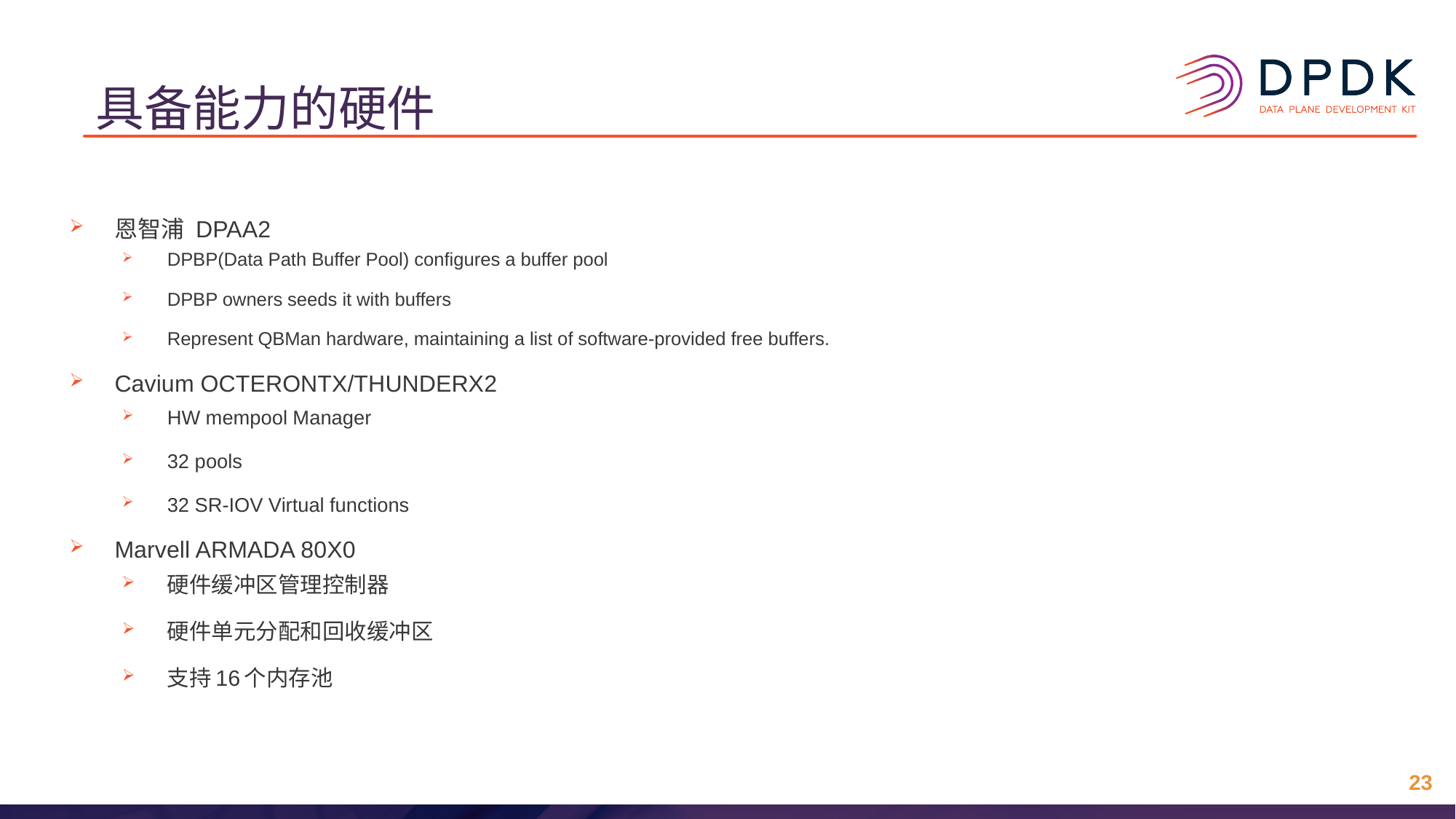

# 具备能力的硬件
恩智浦 DPAA2
DPBP(Data Path Buffer Pool) configures a buffer pool
DPBP owners seeds it with buffers
Represent QBMan hardware, maintaining a list of software-provided free buffers.
Cavium OCTERONTX/THUNDERX2
HW mempool Manager
32 pools
32 SR-IOV Virtual functions
Marvell ARMADA 80X0
硬件缓冲区管理控制器
硬件单元分配和回收缓冲区
支持16个内存池